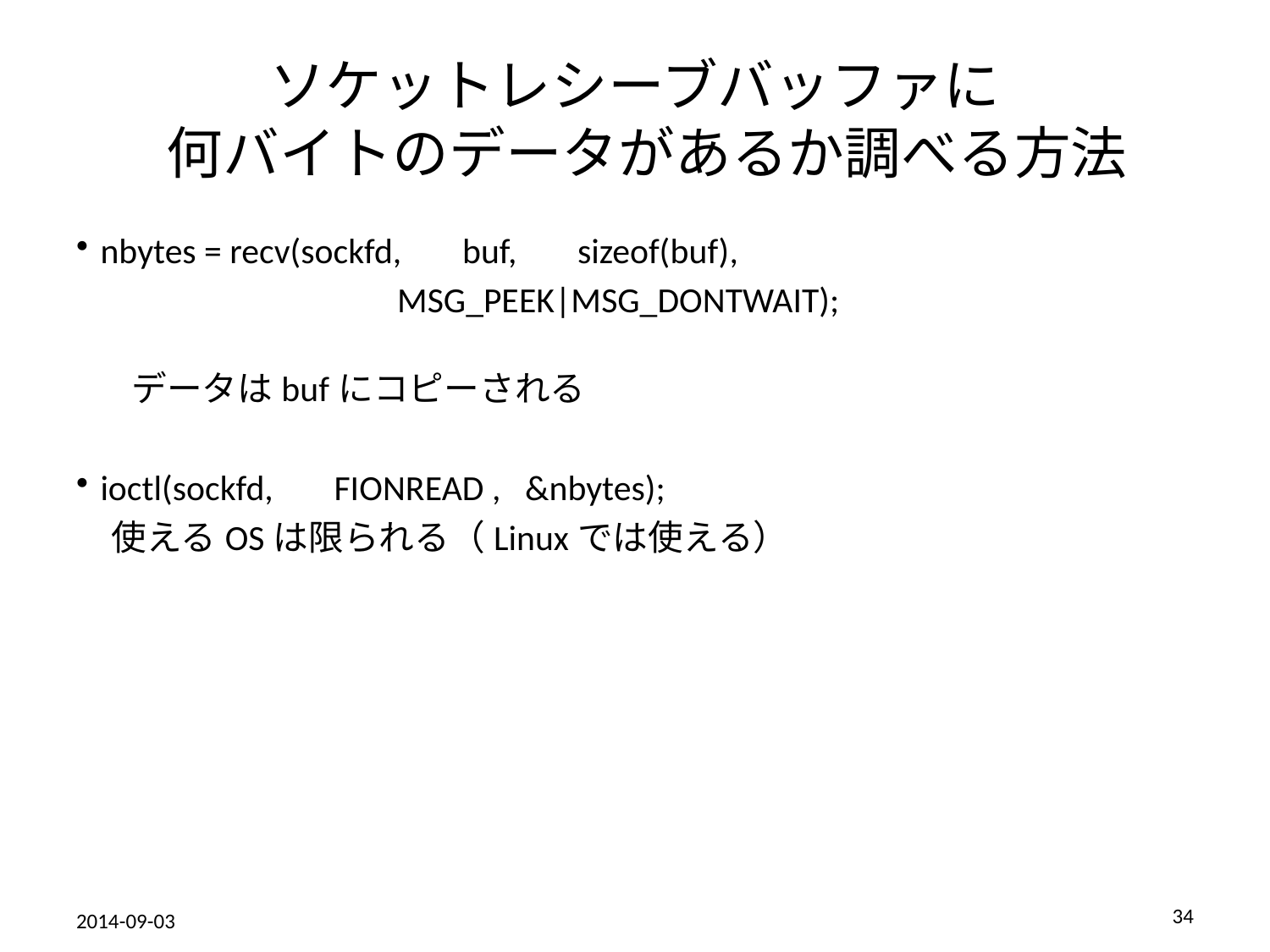

# ソケットレシーブバッファに 何バイトのデータがあるか調べる方法
nbytes = recv(sockfd, 　buf, 　sizeof(buf),
                                 MSG_PEEK|MSG_DONTWAIT);

データはbufにコピーされる

ioctl(sockfd, 　FIONREAD ,   &nbytes);
　使えるOSは限られる（Linuxでは使える）

34
2014-09-03